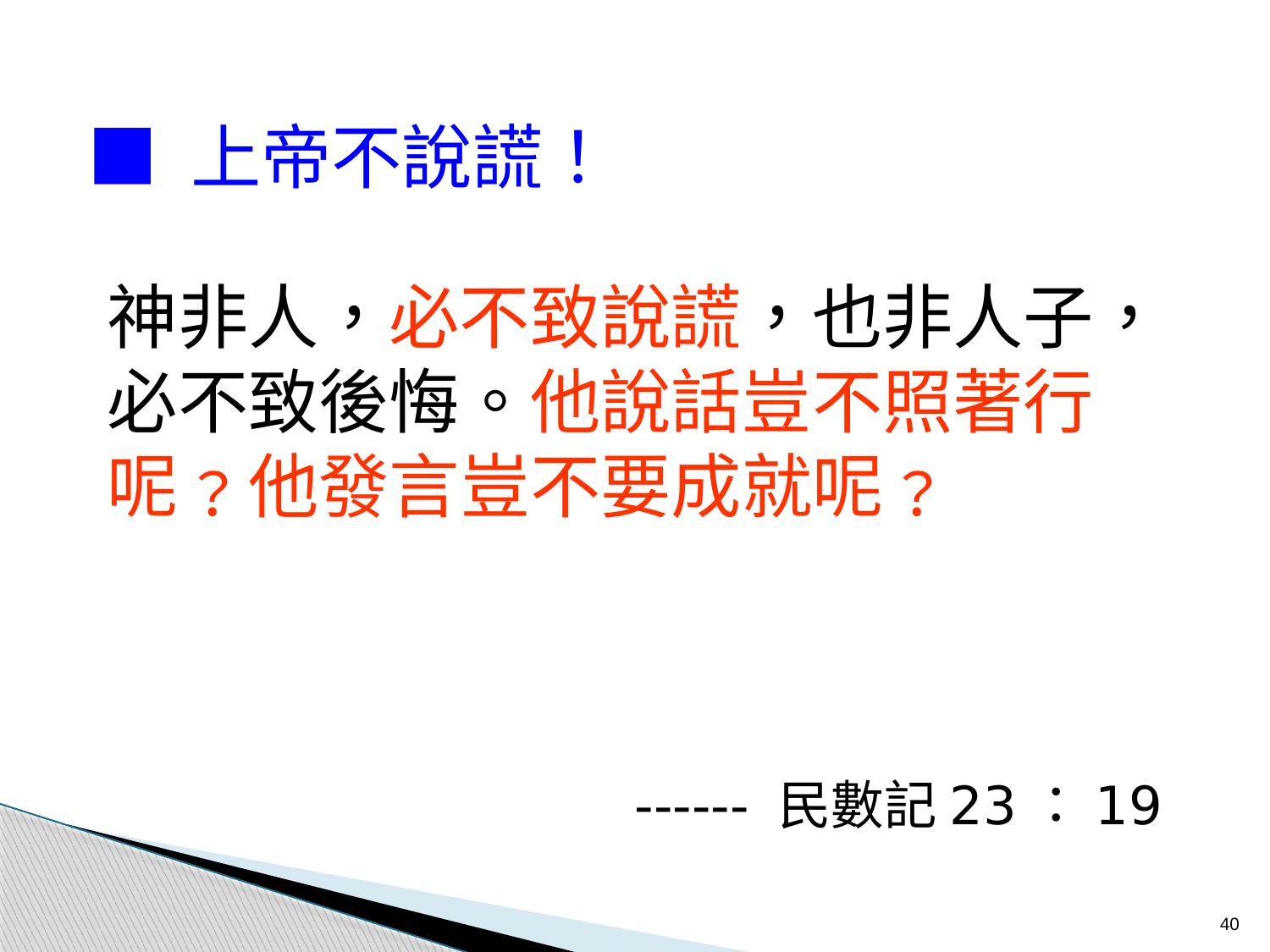

■ 上帝不說謊！
神非人，必不致說謊，也非人子，必不致後悔。他說話豈不照著行呢﹖他發言豈不要成就呢﹖
------ 民數記23：19
40